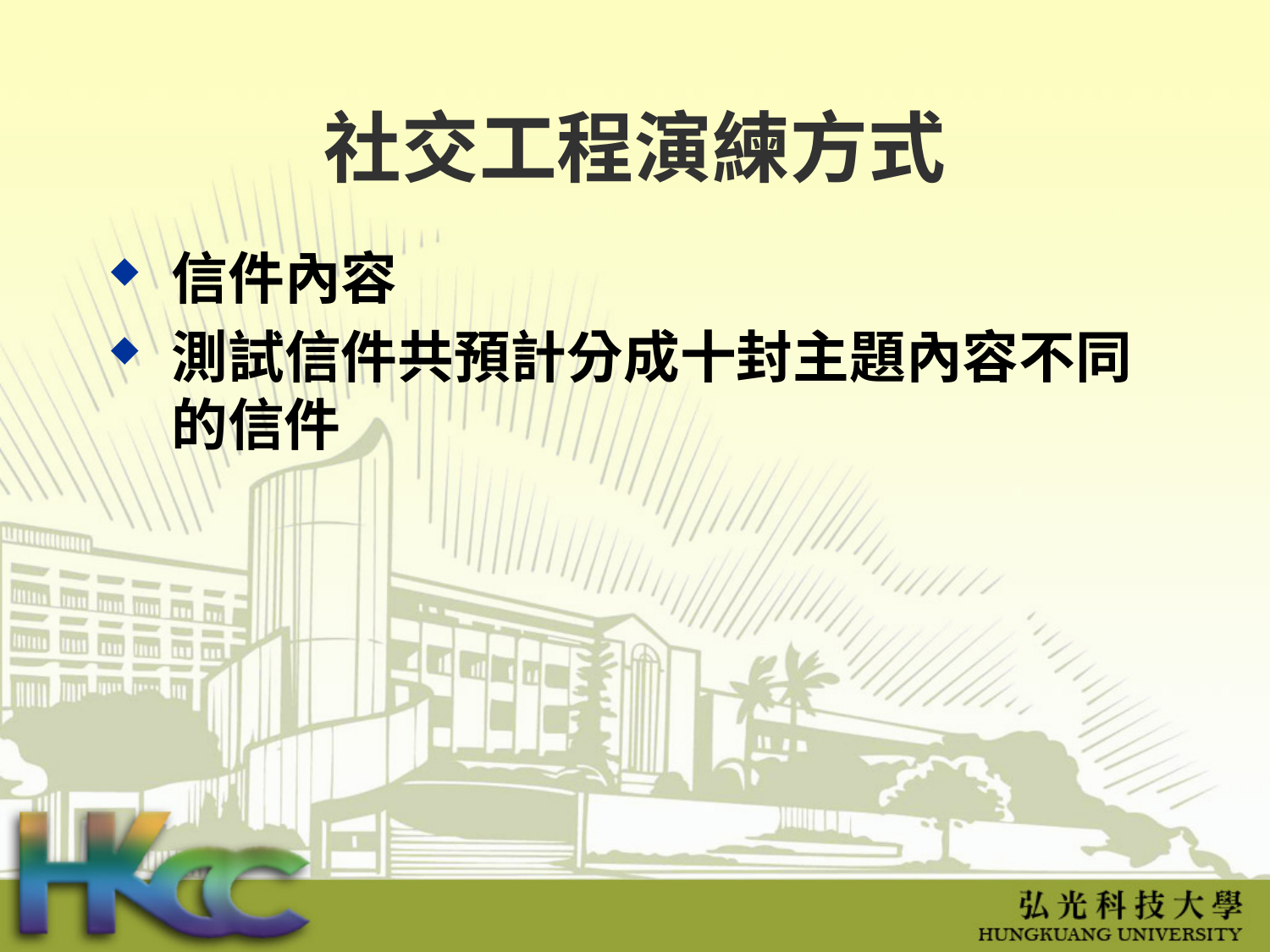

# 社交工程演練方式
信件內容
測試信件共預計分成十封主題內容不同的信件